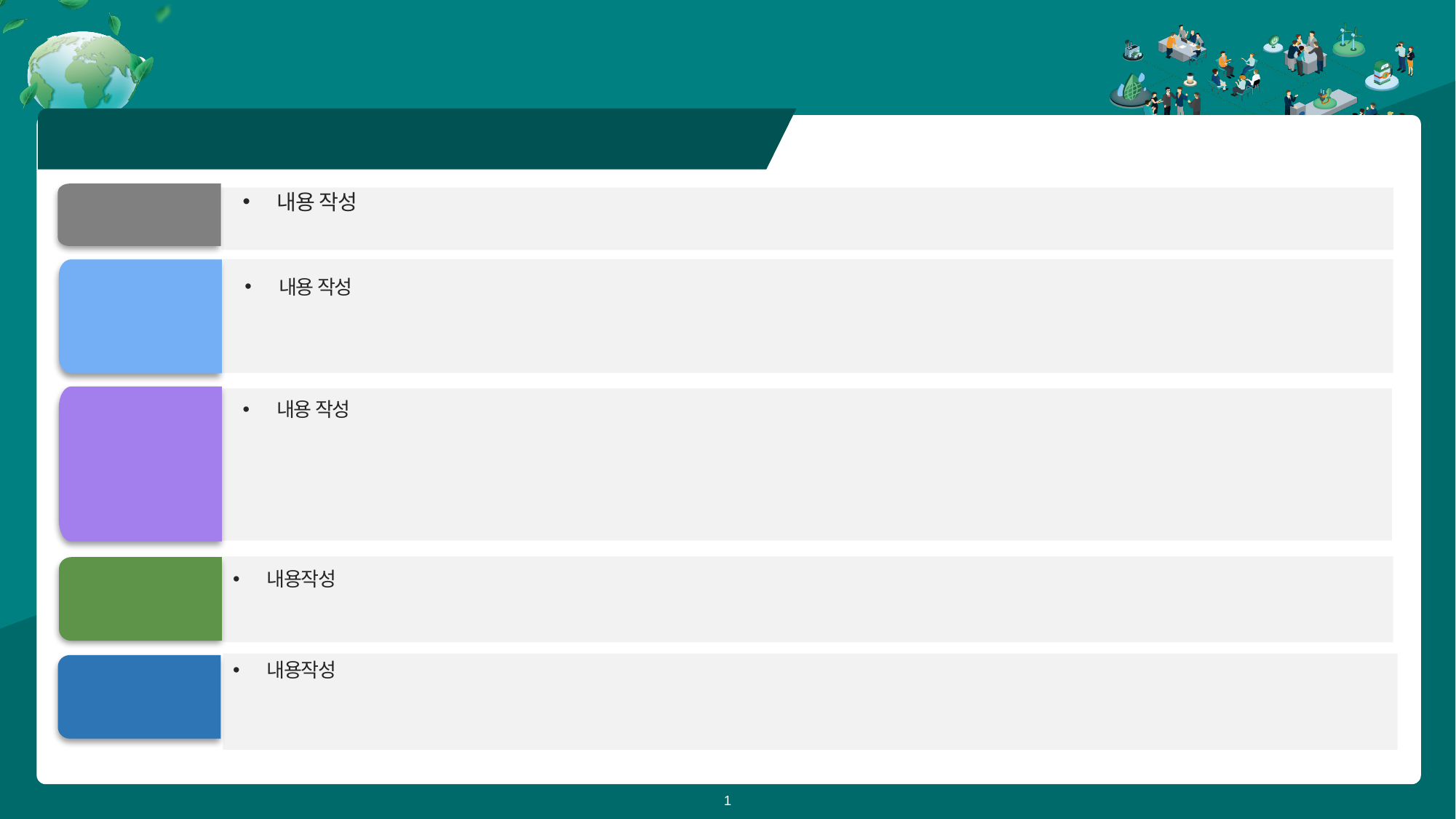

기술전시 지원기업 설명

00. 기업명

내용 작성

신청분야

내용 작성
기업소개

내용 작성
주요기술

내용작성
 해외 진출
경험

내용작성

 전시참여/
홍보계획
1